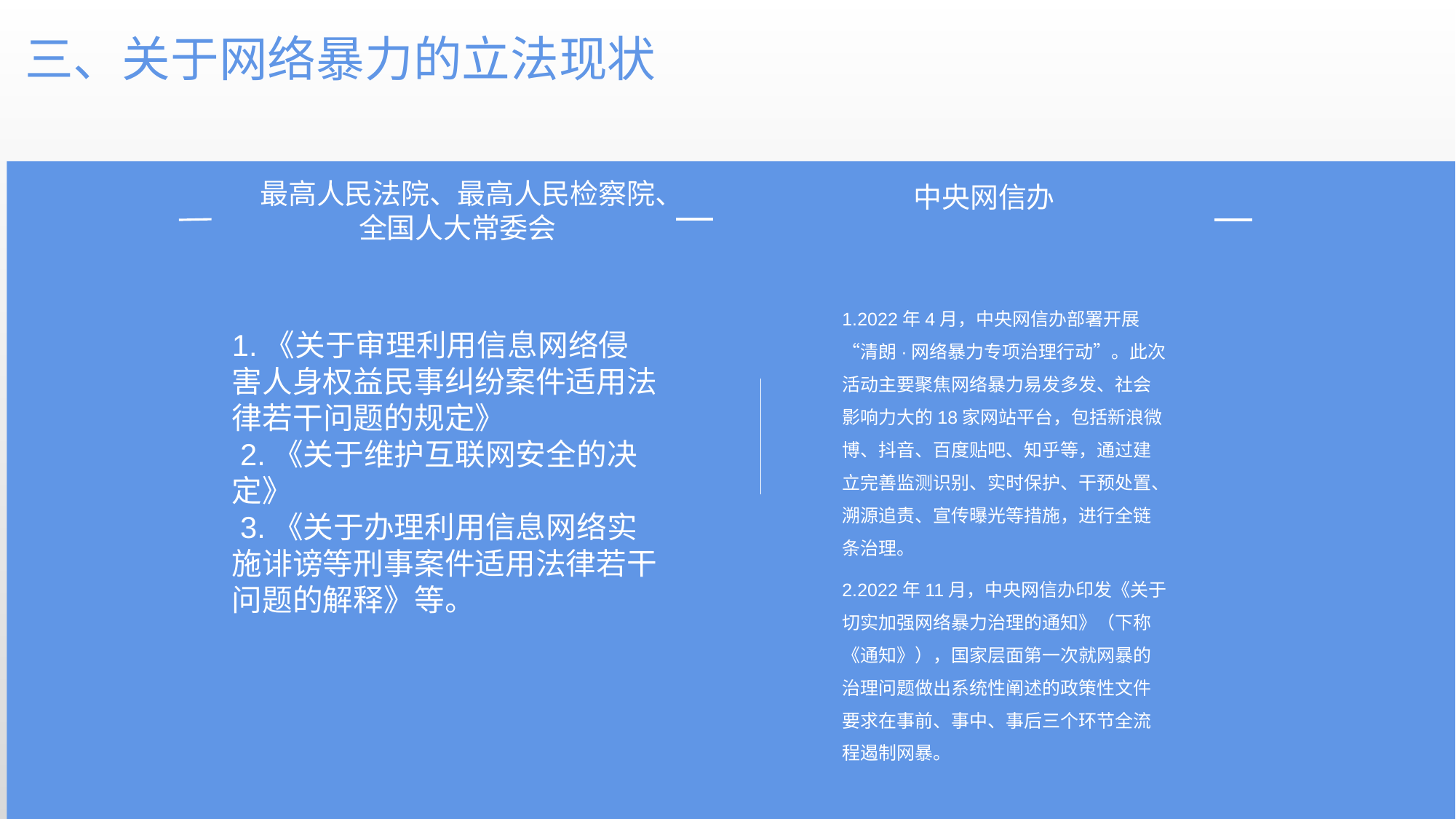

三、关于网络暴力的立法现状

最高人民法院、最高人民检察院、全国人大常委会
中央网信办
1.2022年4月，中央网信办部署开展“清朗·网络暴力专项治理行动”。此次活动主要聚焦网络暴力易发多发、社会影响力大的18家网站平台，包括新浪微博、抖音、百度贴吧、知乎等，通过建立完善监测识别、实时保护、干预处置、溯源追责、宣传曝光等措施，进行全链条治理。
2.2022年11月，中央网信办印发《关于切实加强网络暴力治理的通知》（下称《通知》），国家层面第一次就网暴的治理问题做出系统性阐述的政策性文件要求在事前、事中、事后三个环节全流程遏制网暴。
1.《关于审理利用信息网络侵害人身权益民事纠纷案件适用法律若干问题的规定》
 2.《关于维护互联网安全的决定》
 3.《关于办理利用信息网络实施诽谤等刑事案件适用法律若干问题的解释》等。